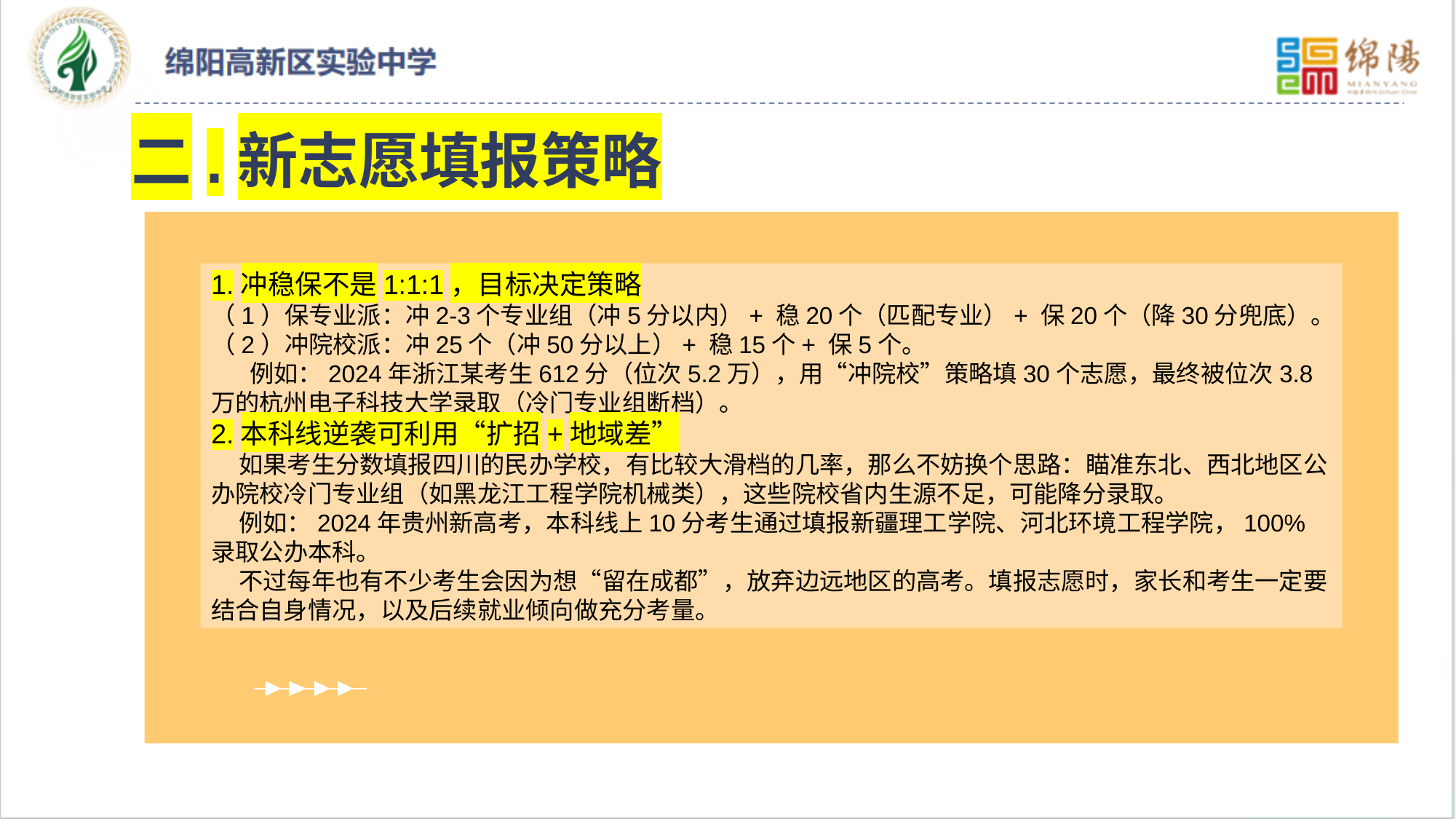

二.新志愿填报策略

1.冲稳保不是1:1:1，目标决定策略
（1）保专业派：冲2-3个专业组（冲5分以内）+ 稳20个（匹配专业）+ 保20个（降30分兜底）。
（2）冲院校派：冲25个（冲50分以上）+ 稳15个+ 保5个。
      例如：2024年浙江某考生612分（位次5.2万），用“冲院校”策略填30个志愿，最终被位次3.8万的杭州电子科技大学录取（冷门专业组断档）。
2.本科线逆袭可利用“扩招+地域差”
    如果考生分数填报四川的民办学校，有比较大滑档的几率，那么不妨换个思路：瞄准东北、西北地区公办院校冷门专业组（如黑龙江工程学院机械类），这些院校省内生源不足，可能降分录取。
    例如：2024年贵州新高考，本科线上10分考生通过填报新疆理工学院、河北环境工程学院，100%录取公办本科。
    不过每年也有不少考生会因为想“留在成都”，放弃边远地区的高考。填报志愿时，家长和考生一定要结合自身情况，以及后续就业倾向做充分考量。